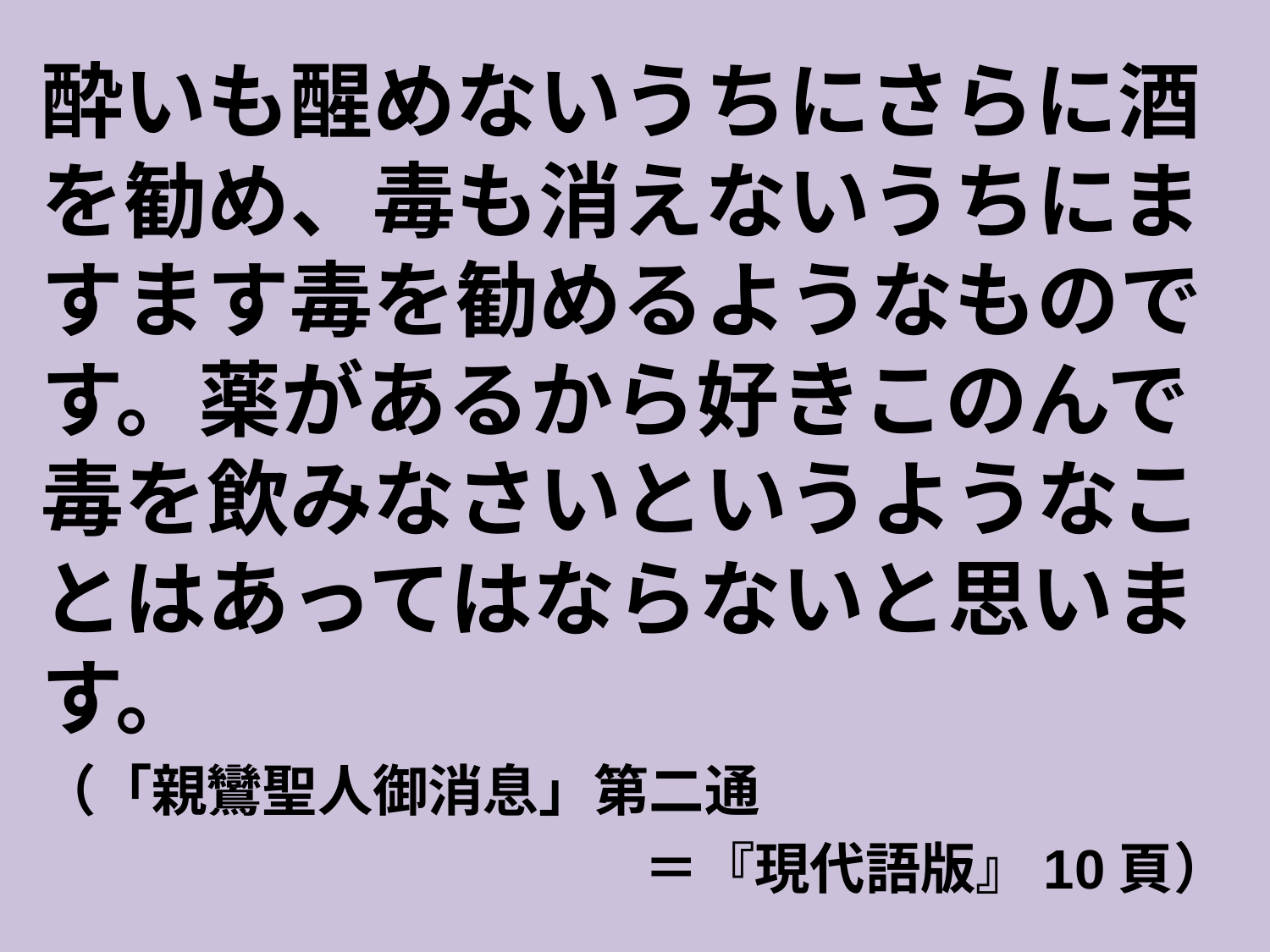

酔いも醒めないうちにさらに酒を勧め、毒も消えないうちにますます毒を勧めるようなものです。薬があるから好きこのんで毒を飲みなさいというようなことはあってはならないと思います。
（「親鸞聖人御消息」第二通
＝『現代語版』10頁）